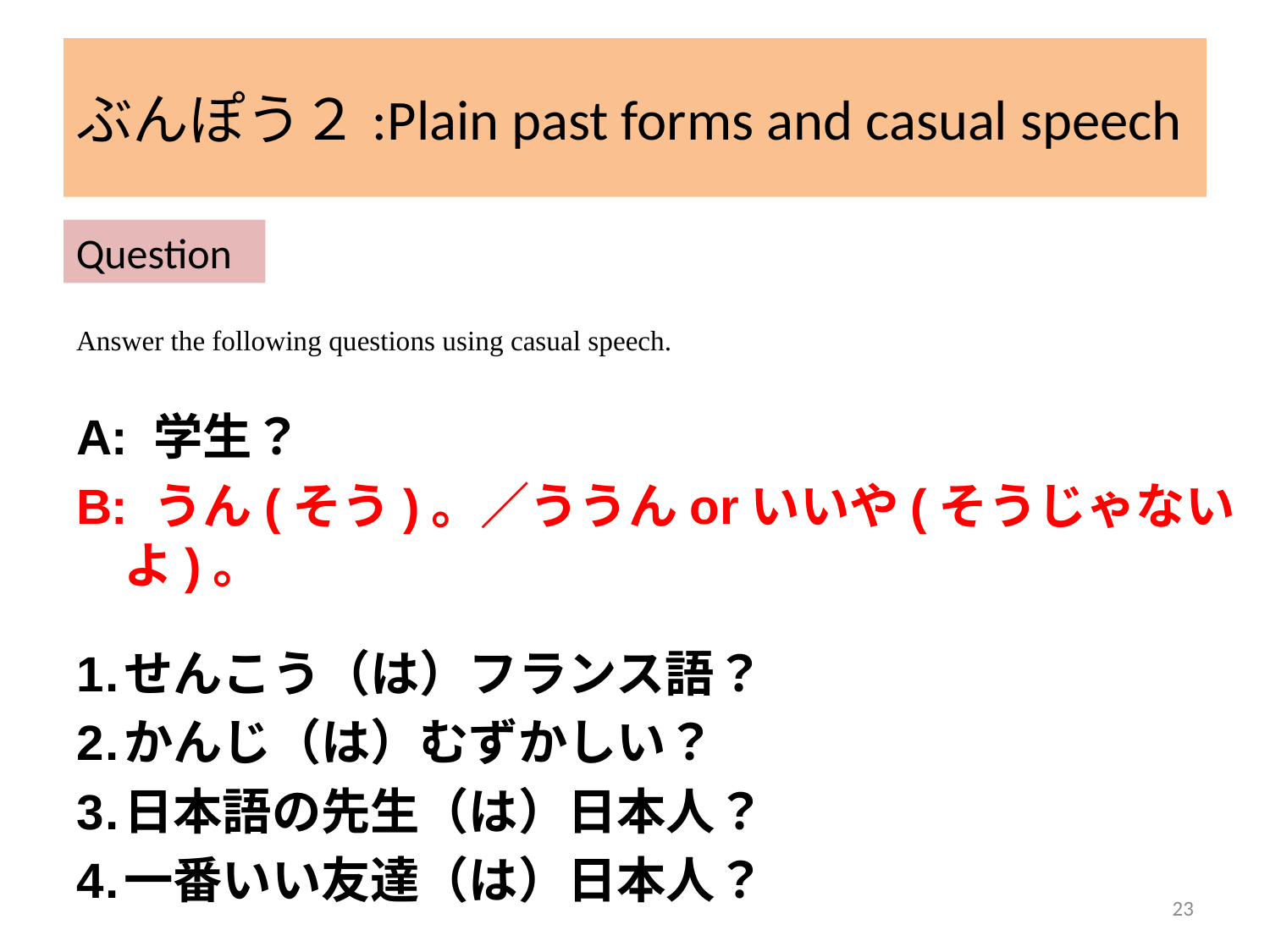

# ぶんぽう２:Plain past forms and casual speech
Question
Answer the following questions using casual speech.

A: 学生？
B: うん(そう)。／ううんorいいや(そうじゃないよ)。

せんこう（は）フランス語？
かんじ（は）むずかしい？
日本語の先生（は）日本人？
一番いい友達（は）日本人？
23